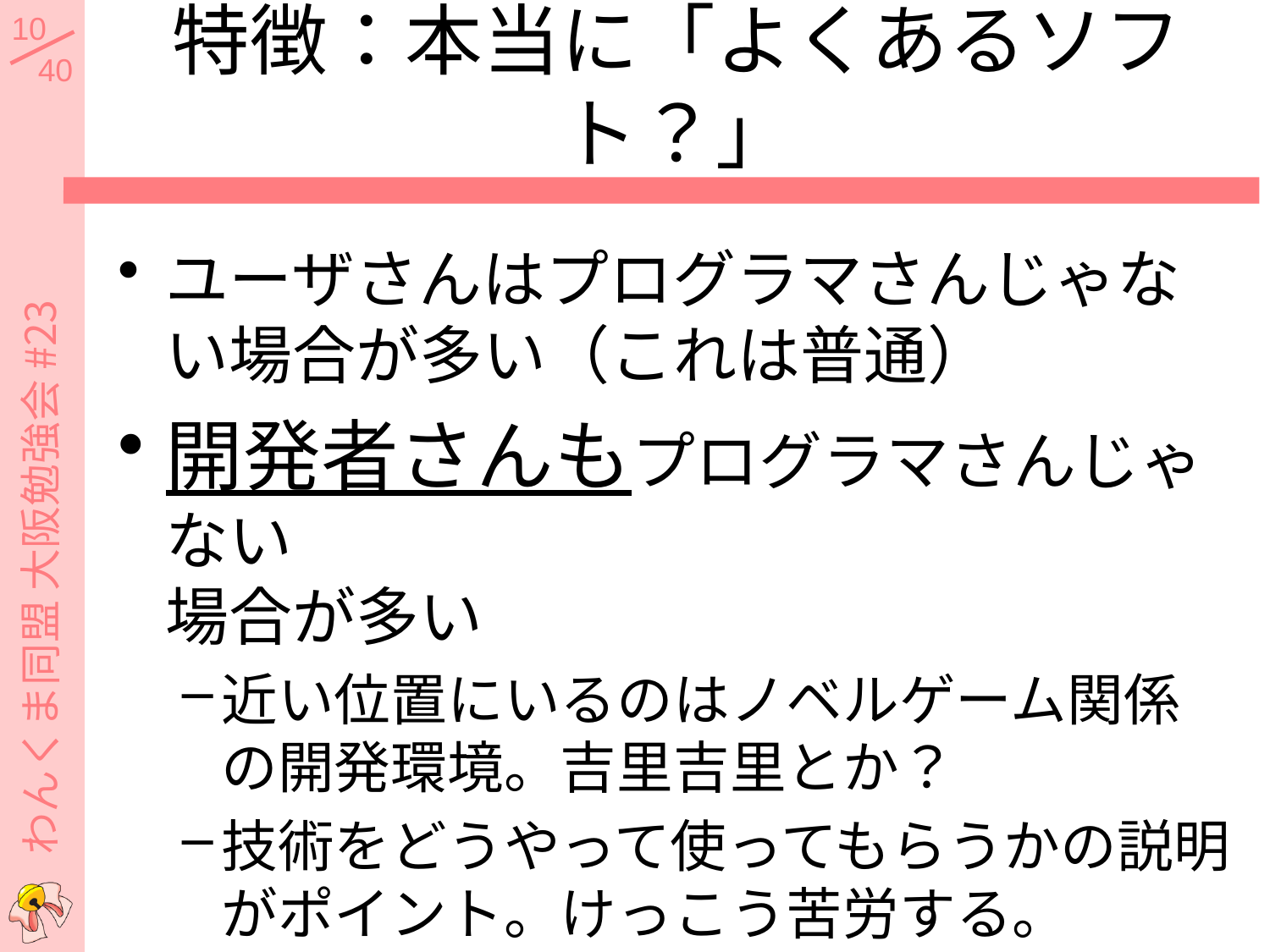

# 特徴：本当に「よくあるソフト？」
ユーザさんはプログラマさんじゃない場合が多い（これは普通）
開発者さんもプログラマさんじゃない
場合が多い
近い位置にいるのはノベルゲーム関係の開発環境。吉里吉里とか？
技術をどうやって使ってもらうかの説明がポイント。けっこう苦労する。
わんくま同盟 大阪勉強会 #23